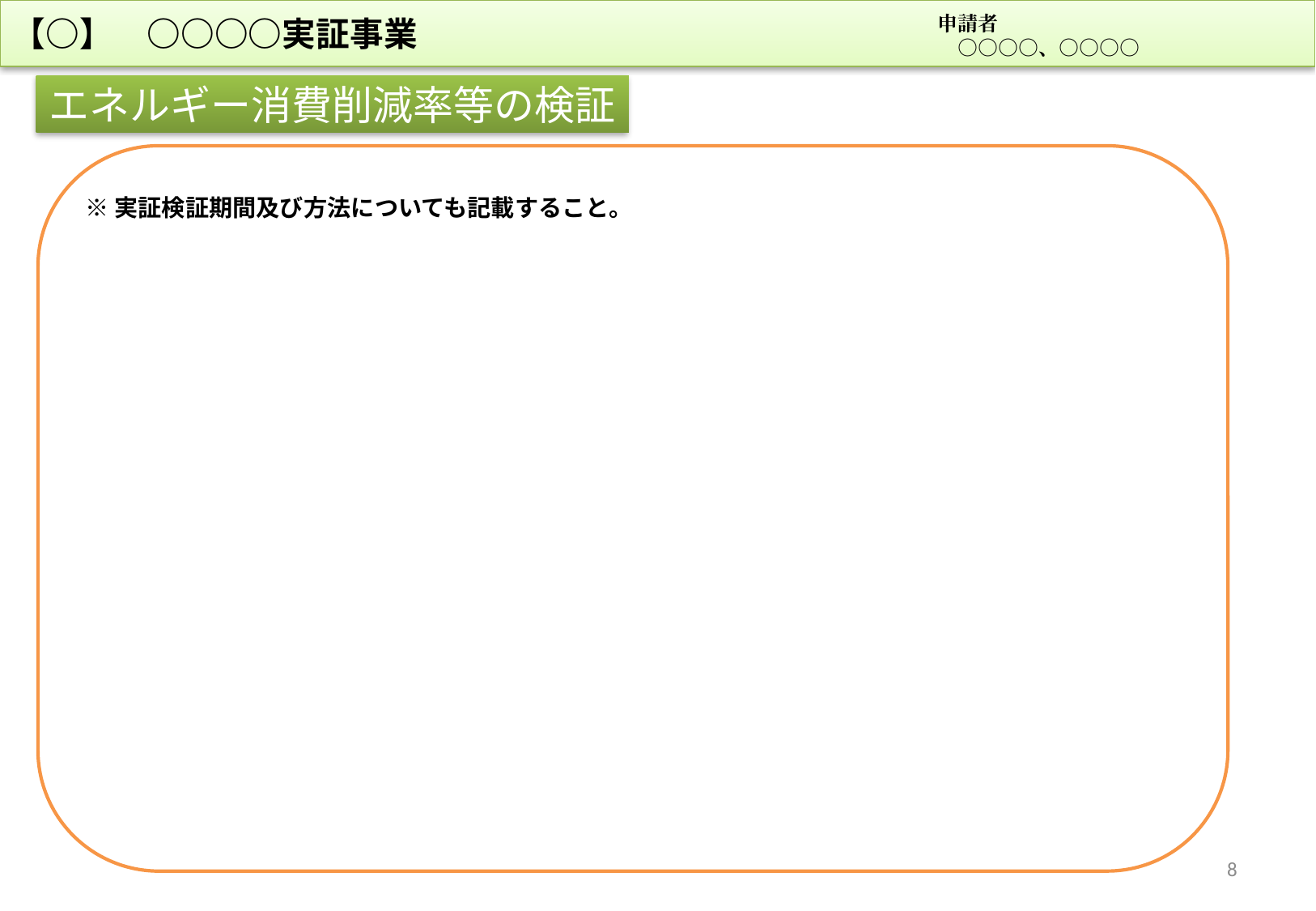

【○】　○○○○実証事業
申請者
　○○○○、○○○○
エネルギー消費削減率等の検証
※実証検証期間及び方法についても記載すること。
8